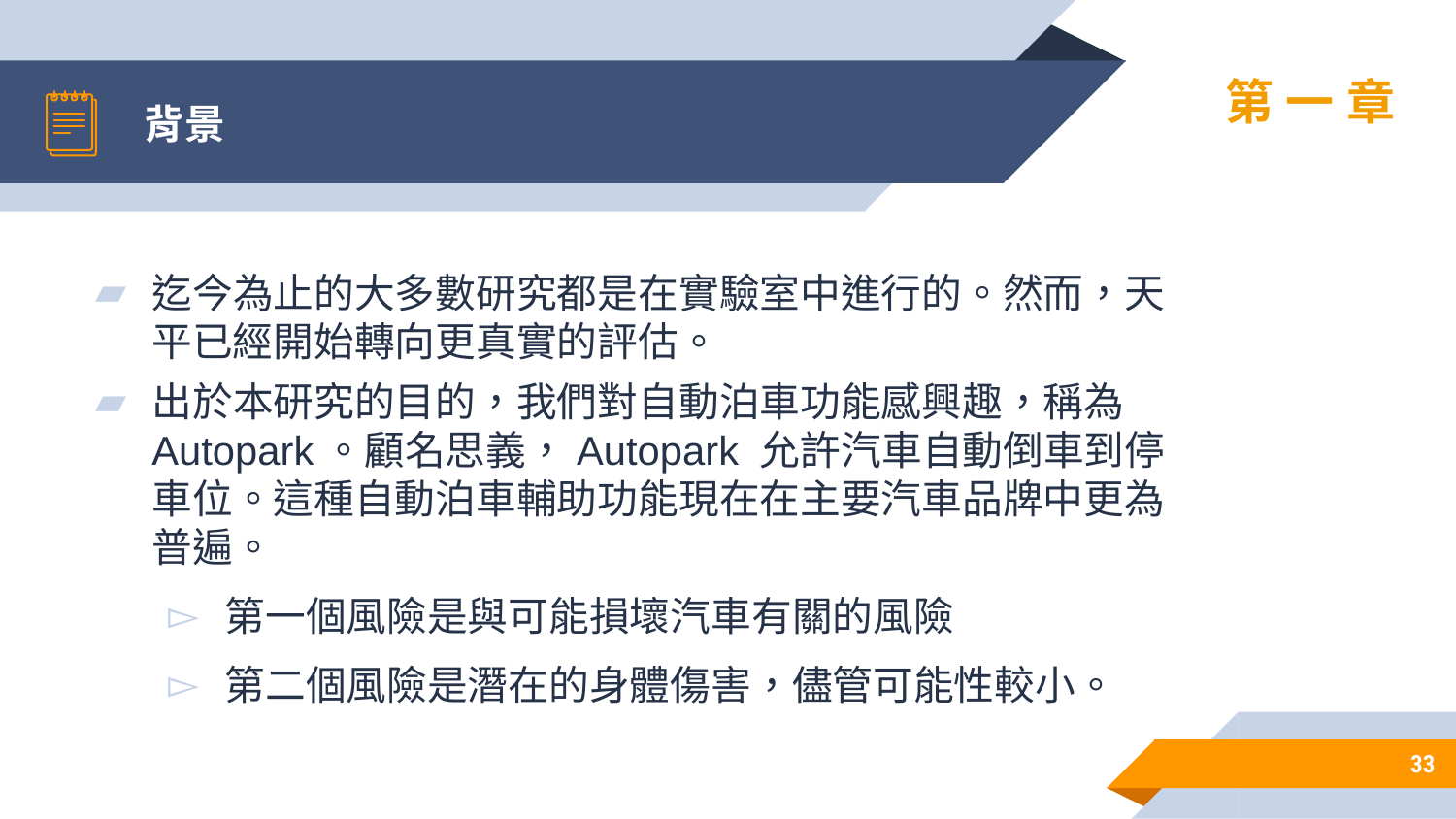

# 背景
第一章

迄今為止的大多數研究都是在實驗室中進行的。然而，天平已經開始轉向更真實的評估。
出於本研究的目的，我們對自動泊車功能感興趣，稱為 Autopark。顧名思義，Autopark 允許汽車自動倒車到停車位。這種自動泊車輔助功能現在在主要汽車品牌中更為普遍。
第一個風險是與可能損壞汽車有關的風險
第二個風險是潛在的身體傷害，儘管可能性較小。

33